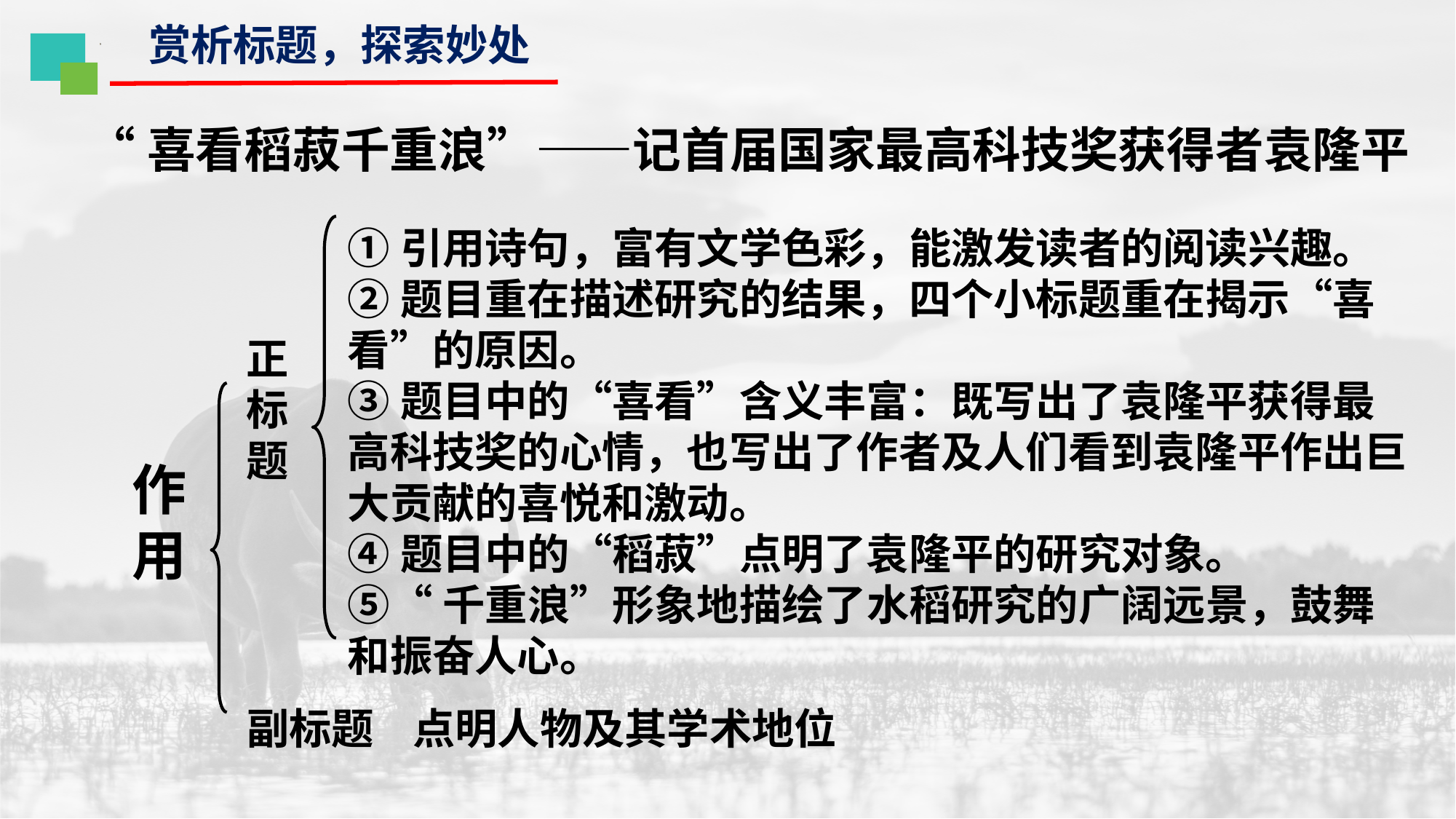

赏析标题，探索妙处

“喜看稻菽千重浪”——记首届国家最高科技奖获得者袁隆平

①引用诗句，富有文学色彩，能激发读者的阅读兴趣。
②题目重在描述研究的结果，四个小标题重在揭示“喜看”的原因。
③题目中的“喜看”含义丰富：既写出了袁隆平获得最高科技奖的心情，也写出了作者及人们看到袁隆平作出巨大贡献的喜悦和激动。
④题目中的“稻菽”点明了袁隆平的研究对象。
⑤“千重浪”形象地描绘了水稻研究的广阔远景，鼓舞和振奋人心。
正标题

作用
副标题
点明人物及其学术地位